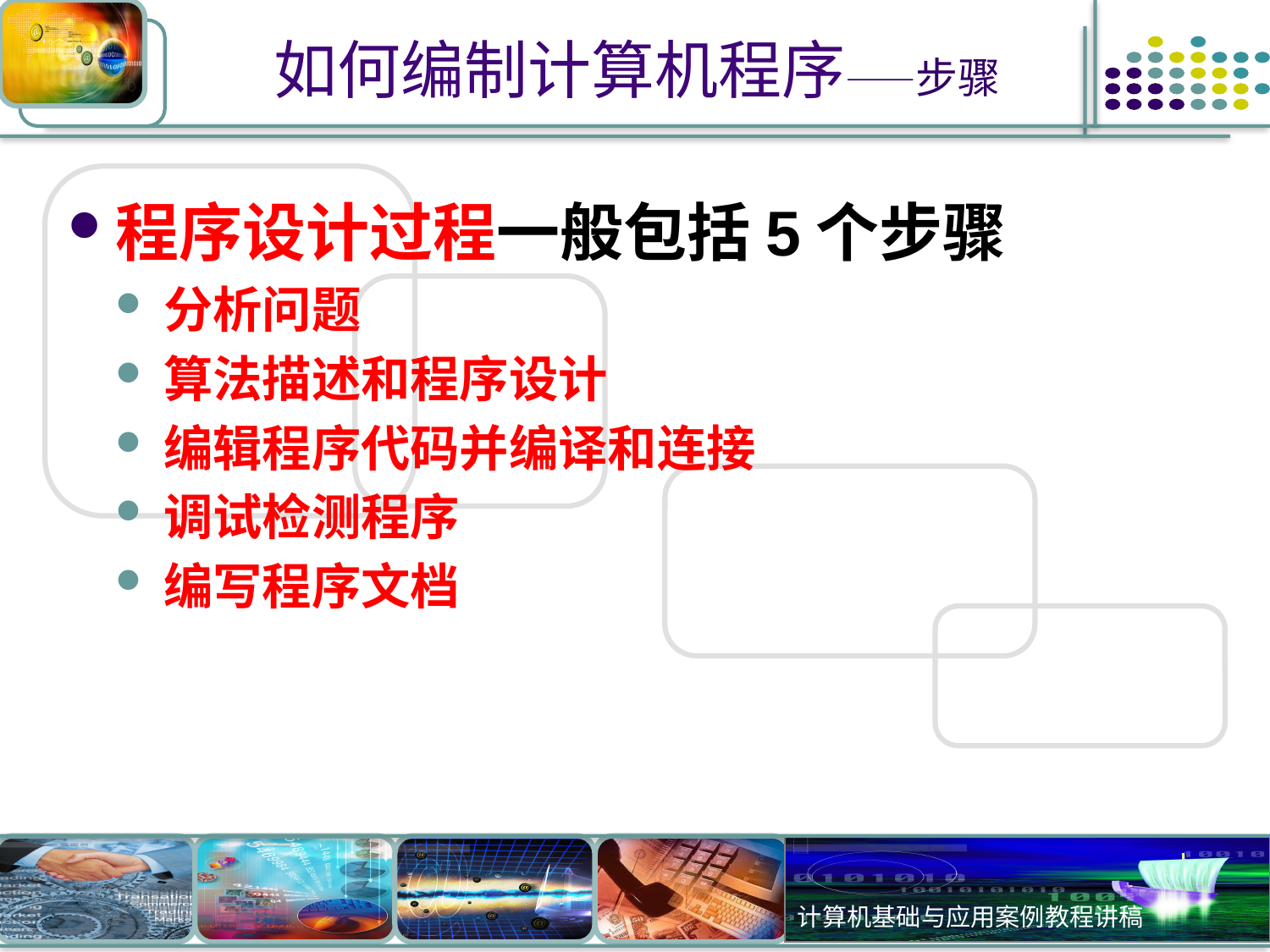

# 如何编制计算机程序——步骤
程序设计过程一般包括5个步骤
分析问题
算法描述和程序设计
编辑程序代码并编译和连接
调试检测程序
编写程序文档